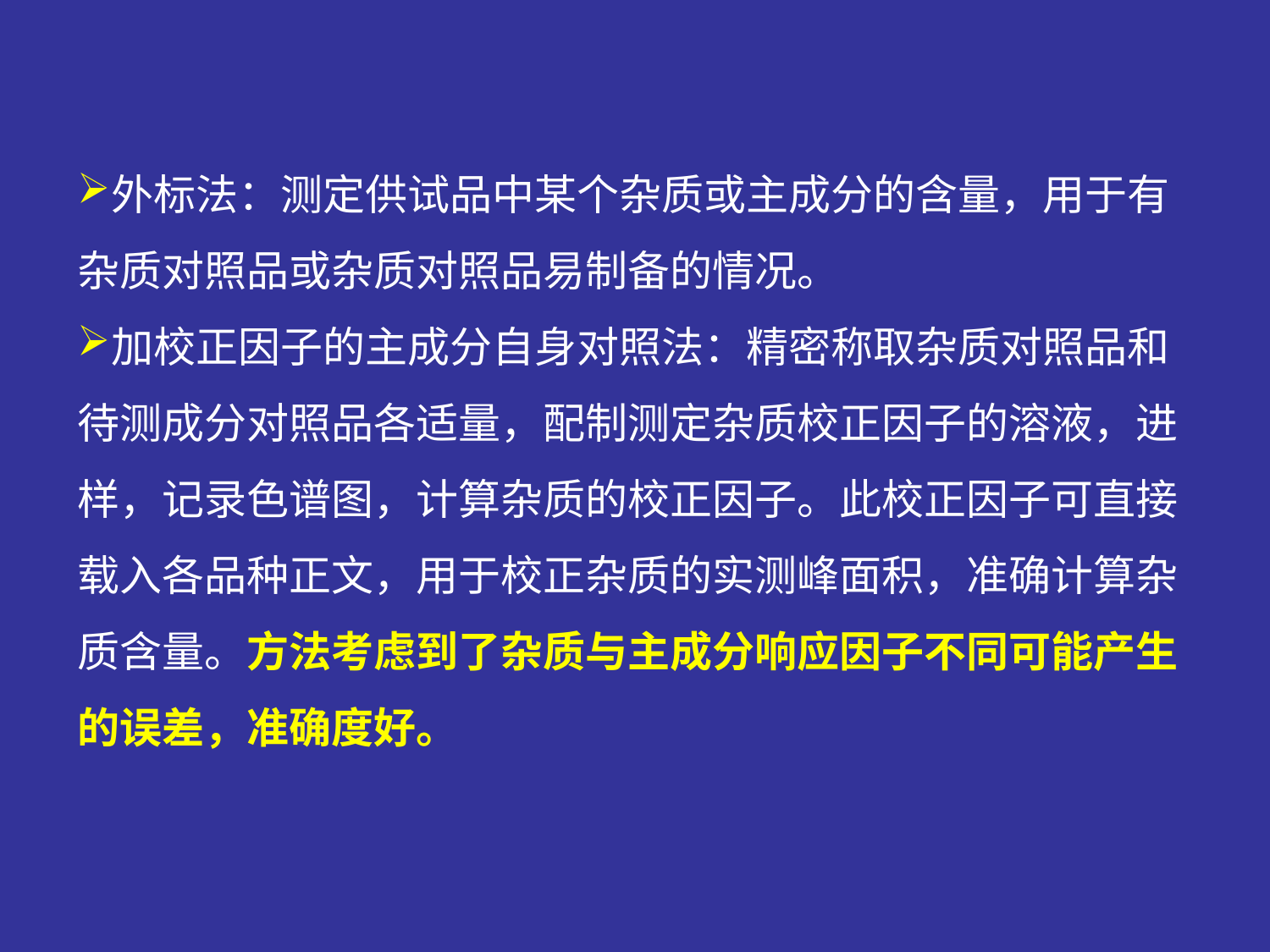

外标法：测定供试品中某个杂质或主成分的含量，用于有杂质对照品或杂质对照品易制备的情况。
加校正因子的主成分自身对照法：精密称取杂质对照品和待测成分对照品各适量，配制测定杂质校正因子的溶液，进样，记录色谱图，计算杂质的校正因子。此校正因子可直接载入各品种正文，用于校正杂质的实测峰面积，准确计算杂质含量。方法考虑到了杂质与主成分响应因子不同可能产生的误差，准确度好。